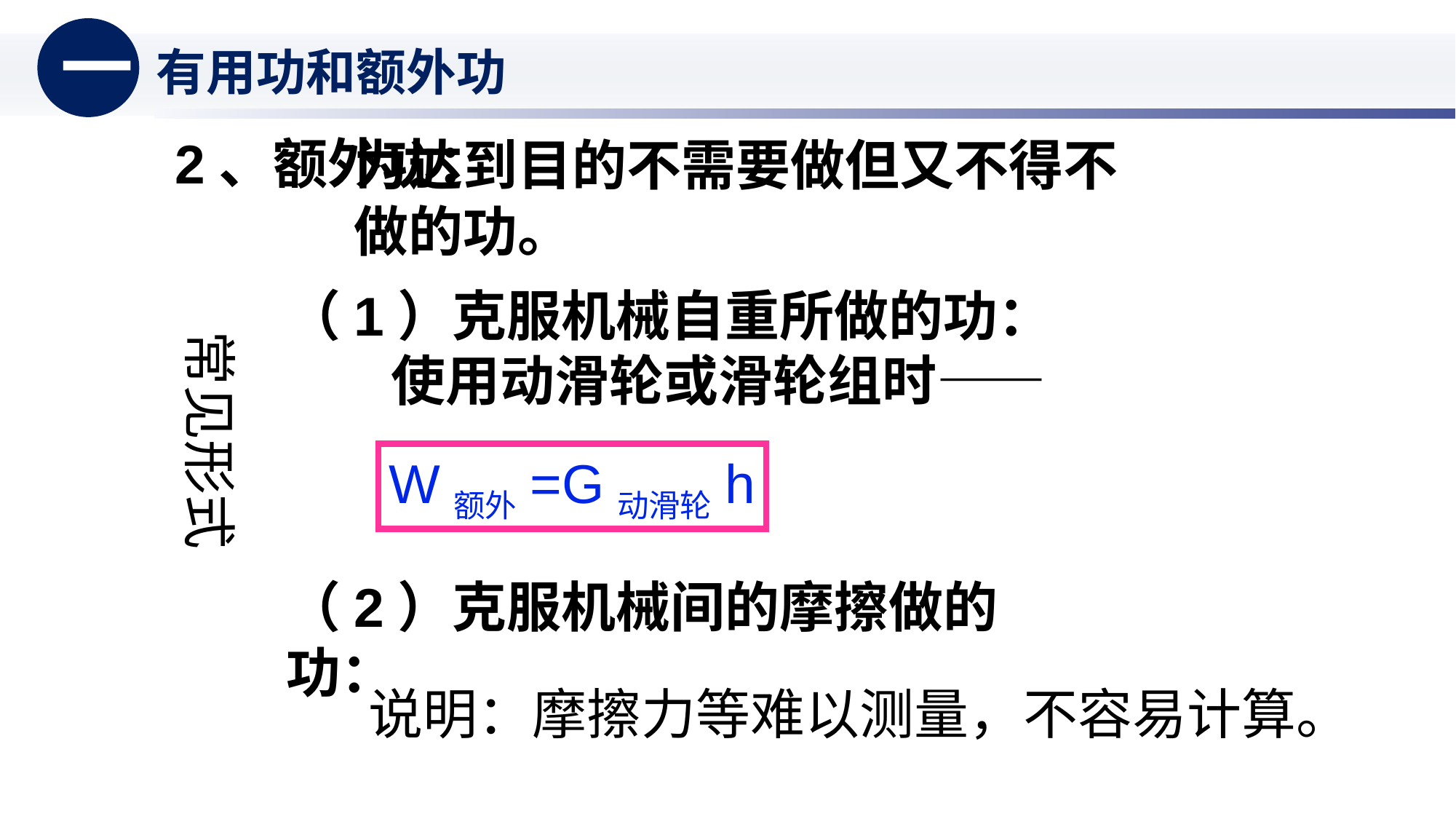

一

有用功和额外功

2、额外功：
           为达到目的不需要做但又不得不
           做的功。
（1）克服机械自重所做的功：
常见形式
使用动滑轮或滑轮组时——：
W额外=G动滑轮h
（2）克服机械间的摩擦做的功：
说明：摩擦力等难以测量，不容易计算。